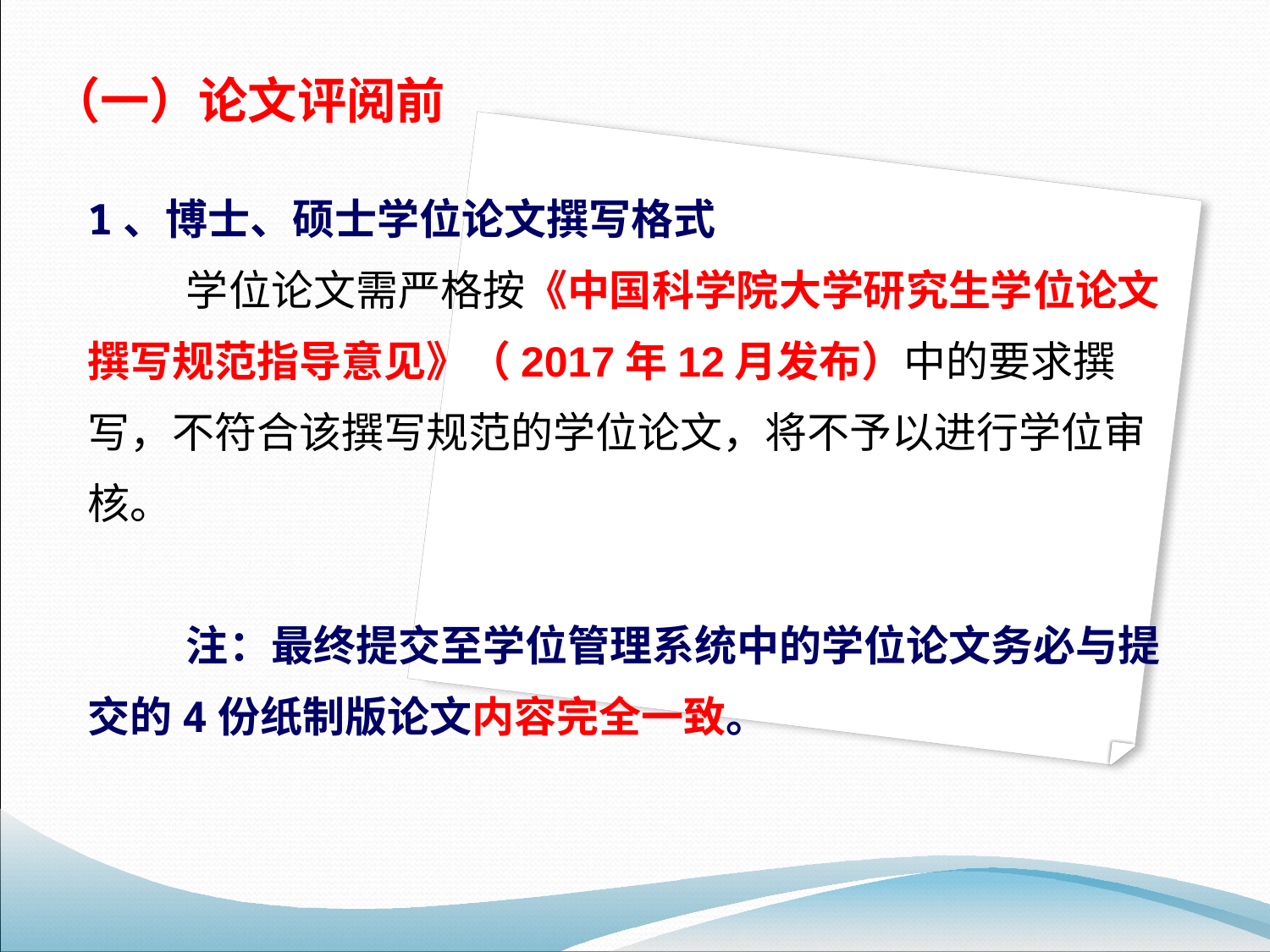

（一）论文评阅前
1、博士、硕士学位论文撰写格式
学位论文需严格按《中国科学院大学研究生学位论文撰写规范指导意见》（2017年12月发布）中的要求撰写，不符合该撰写规范的学位论文，将不予以进行学位审核。

注：最终提交至学位管理系统中的学位论文务必与提交的4份纸制版论文内容完全一致。